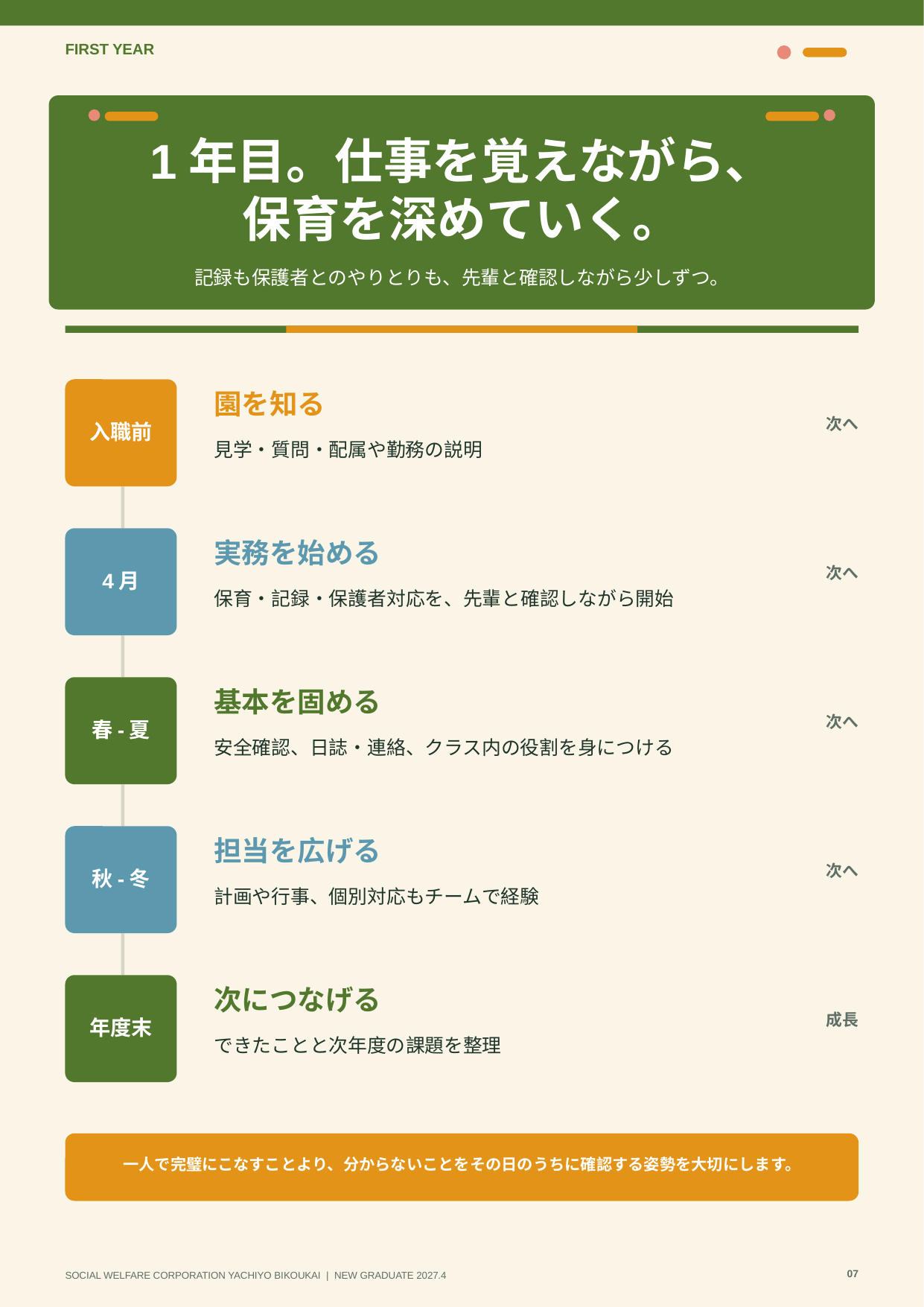

FIRST YEAR

1年目。仕事を覚えながら、
保育を深めていく。
記録も保護者とのやりとりも、先輩と確認しながら少しずつ。

園を知る
入職前
次へ
見学・質問・配属や勤務の説明

実務を始める
4月
次へ
保育・記録・保護者対応を、先輩と確認しながら開始

基本を固める
春-夏
次へ
安全確認、日誌・連絡、クラス内の役割を身につける

担当を広げる
秋-冬
次へ
計画や行事、個別対応もチームで経験

次につなげる
年度末
成長
できたことと次年度の課題を整理

一人で完璧にこなすことより、分からないことをその日のうちに確認する姿勢を大切にします。
07
SOCIAL WELFARE CORPORATION YACHIYO BIKOUKAI  |  NEW GRADUATE 2027.4